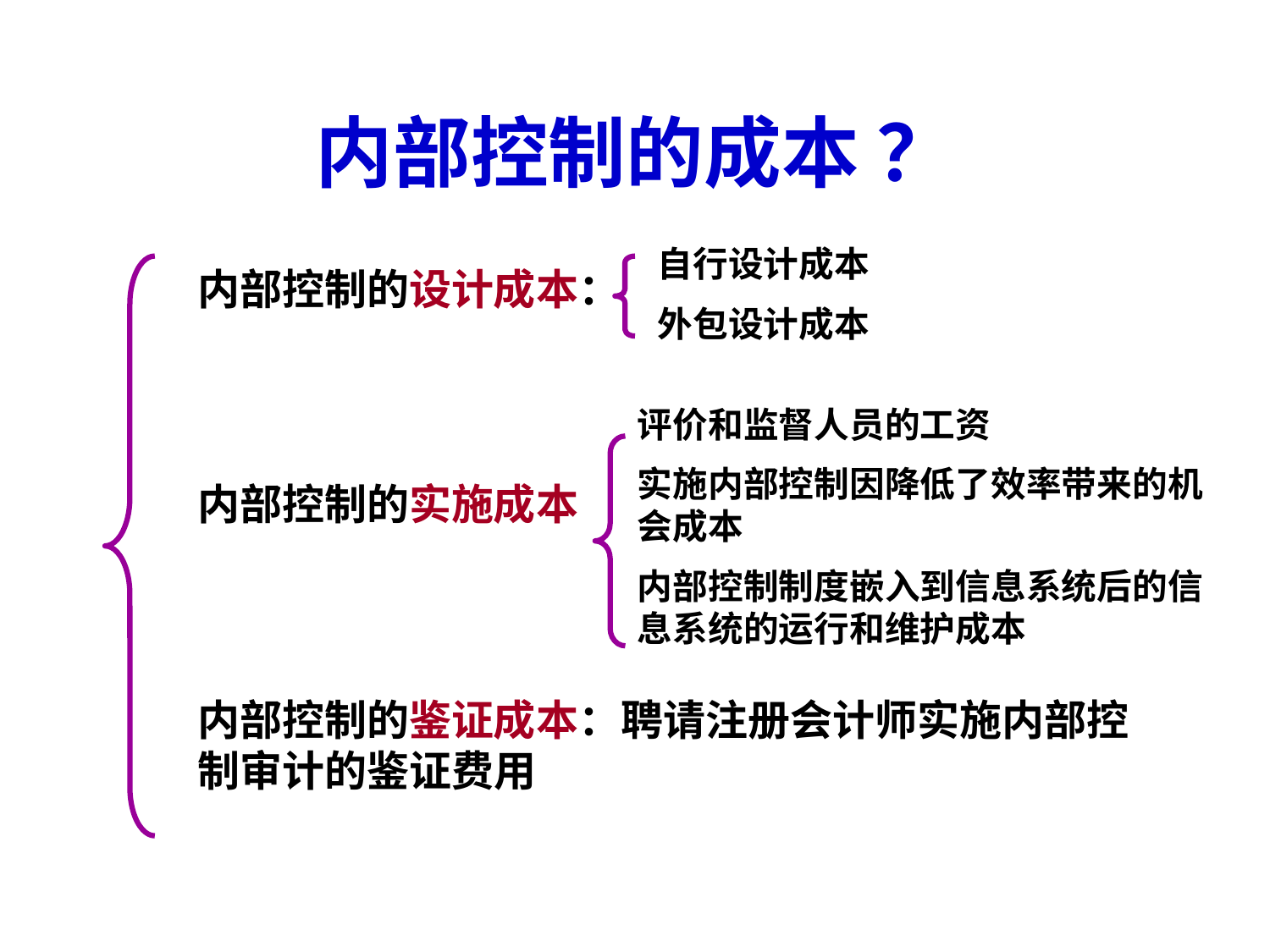

内部控制的成本 ？
自行设计成本
外包设计成本

内部控制的设计成本：

内部控制的实施成本

内部控制的鉴证成本：聘请注册会计师实施内部控制审计的鉴证费用

评价和监督人员的工资
实施内部控制因降低了效率带来的机会成本
内部控制制度嵌入到信息系统后的信息系统的运行和维护成本